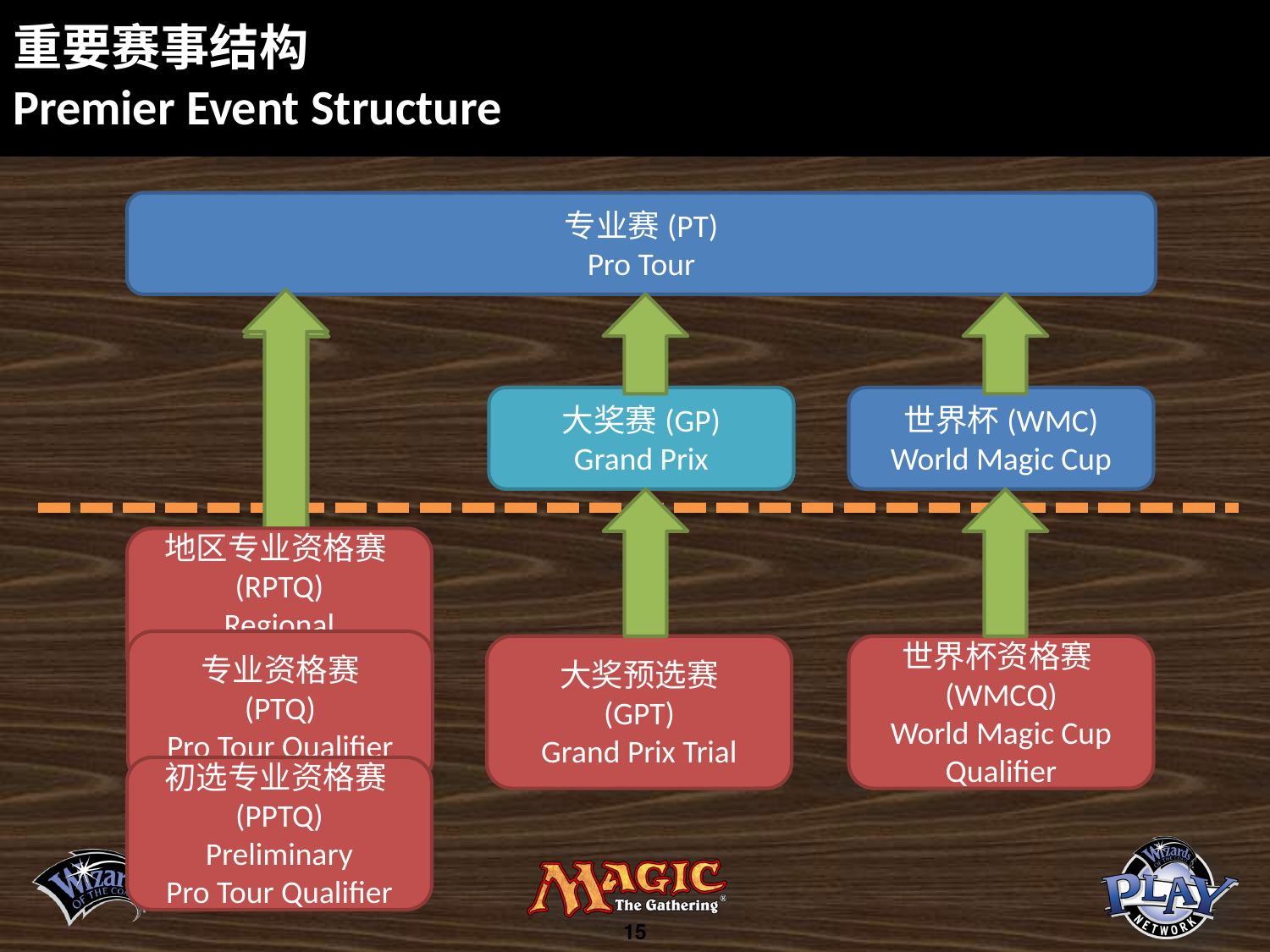

重要赛事结构
Premier Event Structure
专业赛(PT)
Pro Tour

大奖赛(GP)
Grand Prix
世界杯(WMC)
World Magic Cup

地区专业资格赛(RPTQ)
Regional
Pro Tour Qualifier
专业资格赛
(PTQ)
Pro Tour Qualifier
大奖预选赛
(GPT)
Grand Prix Trial
世界杯资格赛(WMCQ)
World Magic Cup Qualifier

初选专业资格赛(PPTQ)
Preliminary
Pro Tour Qualifier